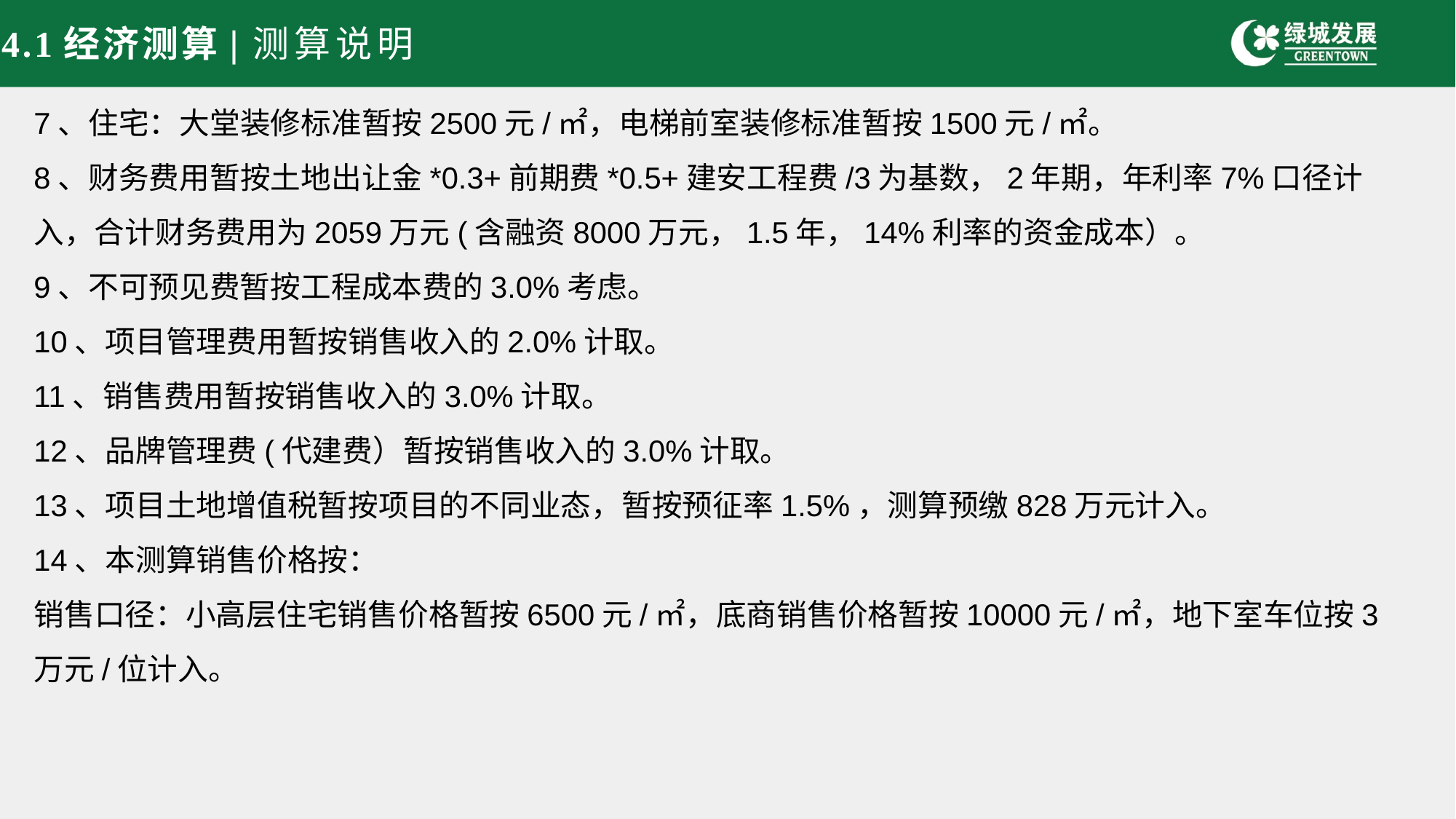

4.1经济测算|测算说明
7、住宅：大堂装修标准暂按2500元/㎡，电梯前室装修标准暂按1500元/㎡。
8、财务费用暂按土地出让金*0.3+前期费*0.5+建安工程费/3为基数，2年期，年利率7%口径计入，合计财务费用为2059万元(含融资8000万元，1.5年，14%利率的资金成本）。
9、不可预见费暂按工程成本费的3.0%考虑。
10、项目管理费用暂按销售收入的2.0%计取。
11、销售费用暂按销售收入的3.0%计取。
12、品牌管理费(代建费）暂按销售收入的3.0%计取。
13、项目土地增值税暂按项目的不同业态，暂按预征率1.5%，测算预缴828万元计入。
14、本测算销售价格按：
销售口径：小高层住宅销售价格暂按6500元/㎡，底商销售价格暂按10000元/㎡，地下室车位按3万元/位计入。